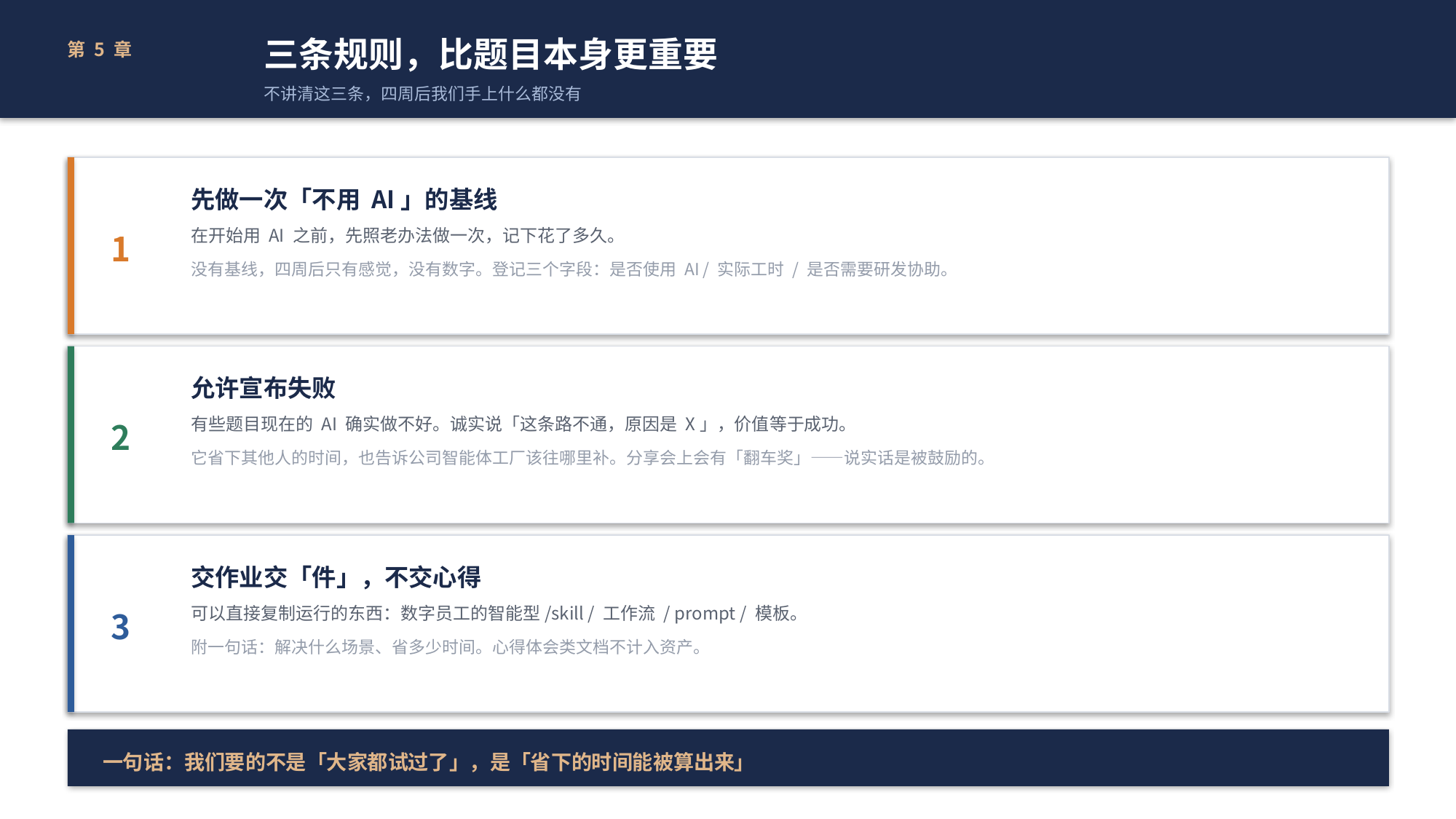

三条规则，比题目本身更重要
不讲清这三条，四周后我们手上什么都没有
第 5 章

先做一次「不用 AI」的基线
在开始用 AI 之前，先照老办法做一次，记下花了多久。
没有基线，四周后只有感觉，没有数字。登记三个字段：是否使用 AI / 实际工时 / 是否需要研发协助。
1

允许宣布失败
有些题目现在的 AI 确实做不好。诚实说「这条路不通，原因是 X」，价值等于成功。
它省下其他人的时间，也告诉公司智能体工厂该往哪里补。分享会上会有「翻车奖」——说实话是被鼓励的。
2

交作业交「件」，不交心得
可以直接复制运行的东西：数字员工的智能型/skill / 工作流 / prompt / 模板。
附一句话：解决什么场景、省多少时间。心得体会类文档不计入资产。
3

一句话：我们要的不是「大家都试过了」，是「省下的时间能被算出来」